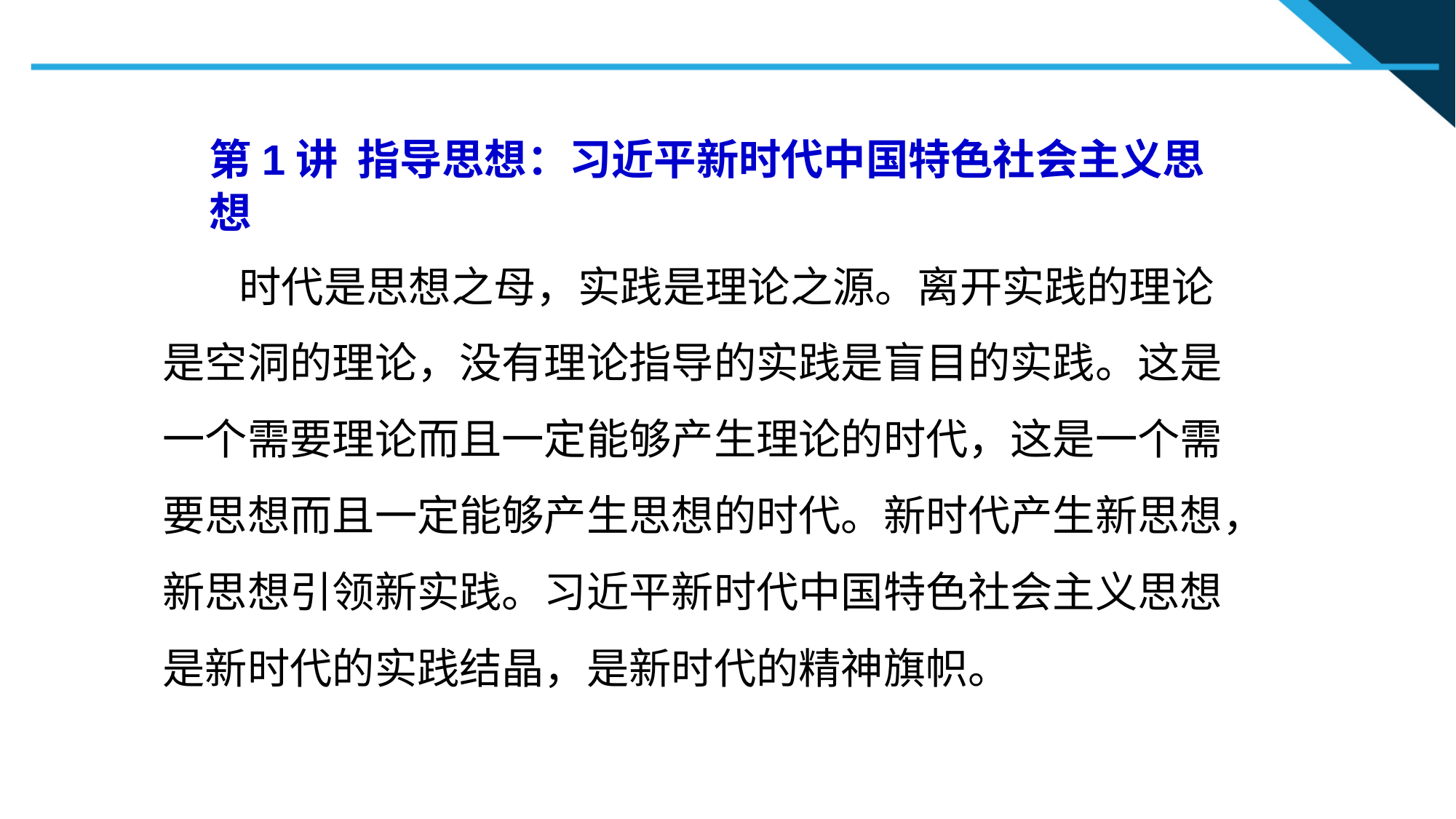

第1讲  指导思想：习近平新时代中国特色社会主义思想
       时代是思想之母，实践是理论之源。离开实践的理论是空洞的理论，没有理论指导的实践是盲目的实践。这是一个需要理论而且一定能够产生理论的时代，这是一个需要思想而且一定能够产生思想的时代。新时代产生新思想，新思想引领新实践。习近平新时代中国特色社会主义思想是新时代的实践结晶，是新时代的精神旗帜。